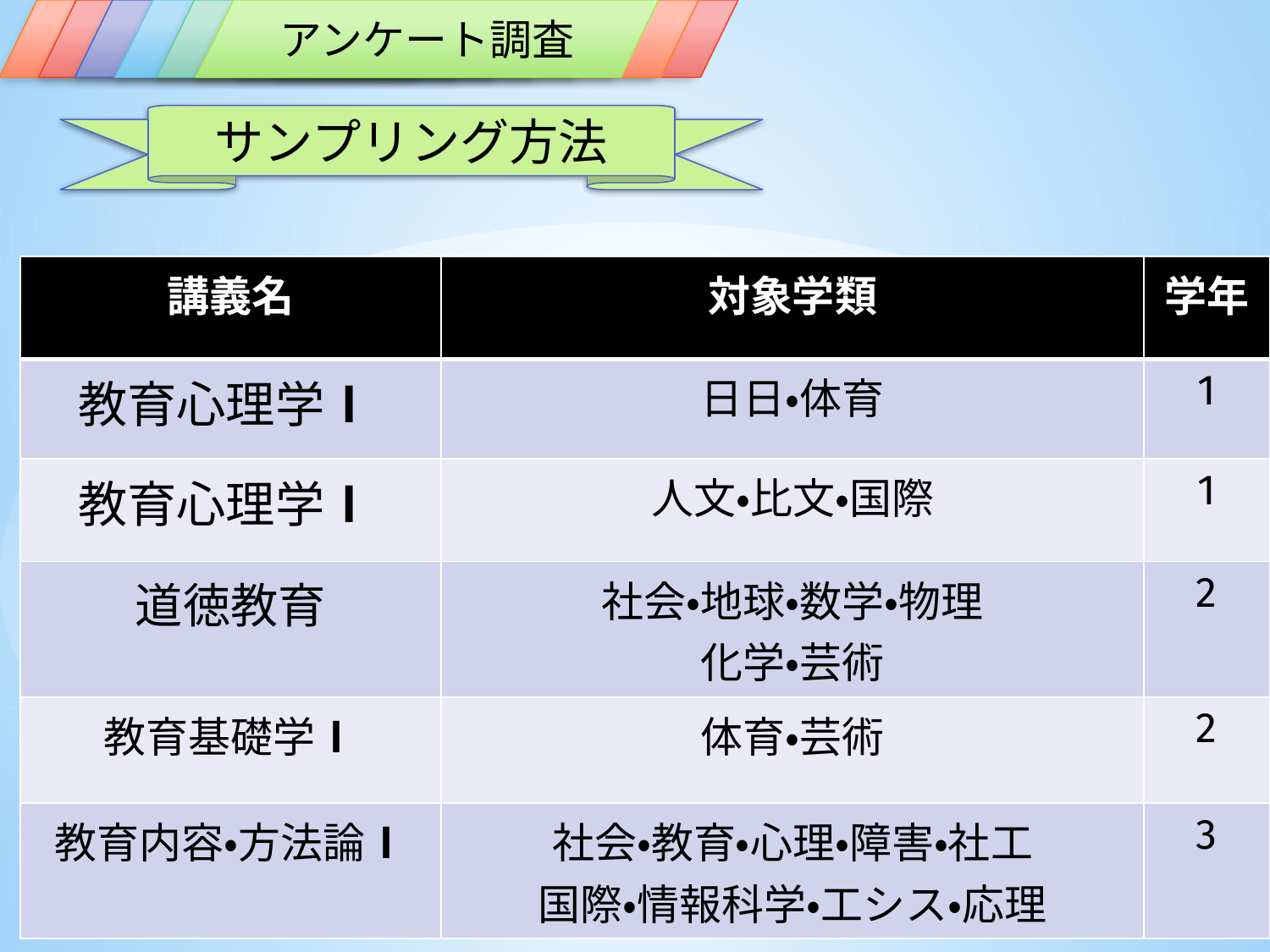

背景
問題提起
目標
現状
現地調査
アンケート調査
予備調査
参考文献

サンプリング方法
| 講義名 | 対象学類 | 学年 |
| --- | --- | --- |
| 教育心理学Ⅰ | 日日・体育 | 1 |
| 教育心理学Ⅰ | 人文•比文•国際 | 1 |
| 道徳教育 | 社会・地球・数学・物理 化学•芸術 | 2 |
| 教育基礎学Ⅰ | 体育•芸術 | 2 |
| 教育内容•方法論Ⅰ | 社会•教育•心理•障害•社工 国際•情報科学•工シス•応理 | 3 |